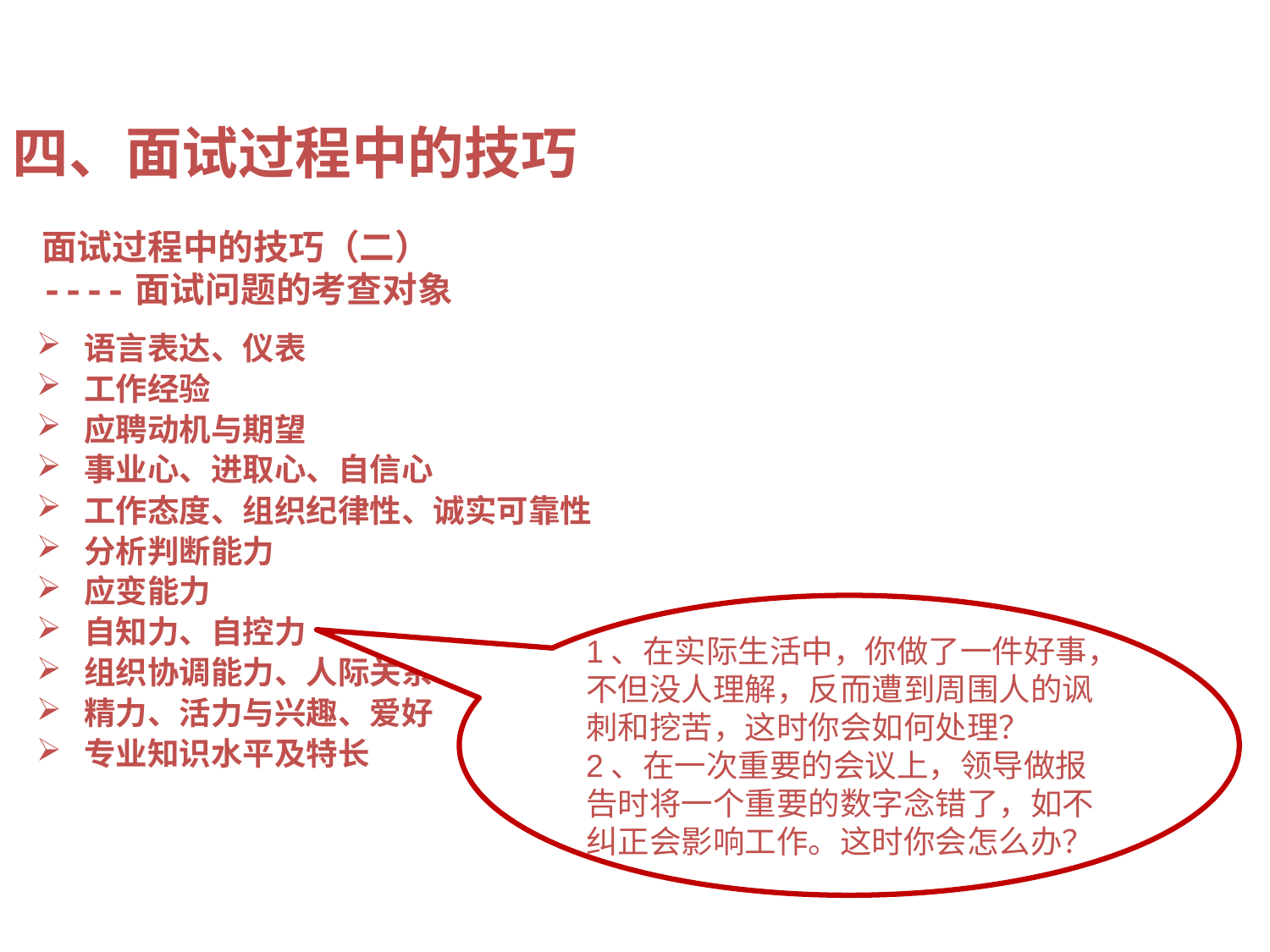

四、面试过程中的技巧
面试过程中的技巧（二）
----面试问题的考查对象
语言表达、仪表
工作经验
应聘动机与期望
事业心、进取心、自信心
工作态度、组织纪律性、诚实可靠性
分析判断能力
应变能力
自知力、自控力
组织协调能力、人际关系与适应能力
精力、活力与兴趣、爱好
专业知识水平及特长

1、在实际生活中，你做了一件好事，不但没人理解，反而遭到周围人的讽刺和挖苦，这时你会如何处理？
2、在一次重要的会议上，领导做报告时将一个重要的数字念错了，如不纠正会影响工作。这时你会怎么办？